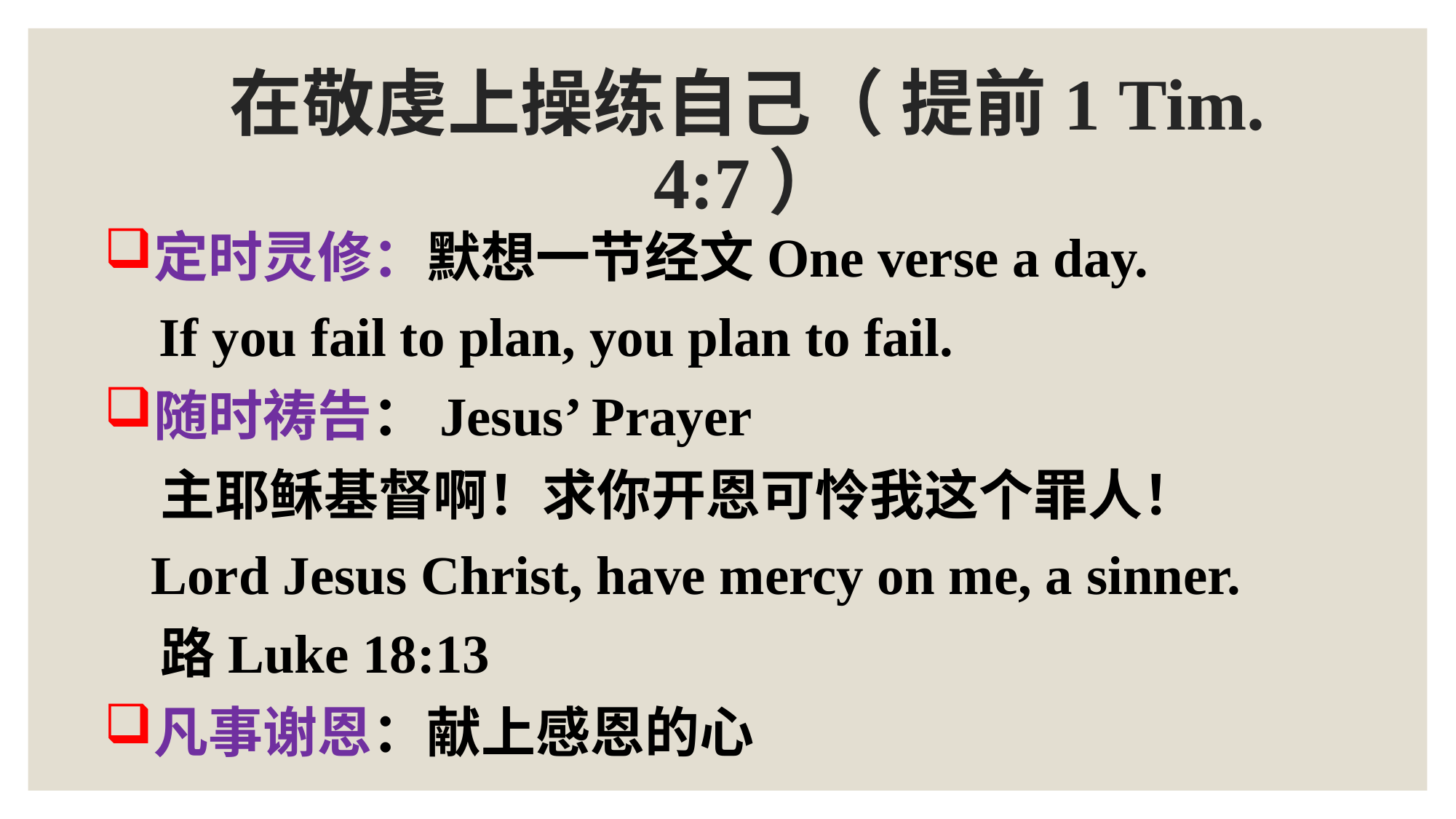

# 在敬虔上操练自己（ 提前1 Tim. 4:7）
定时灵修：默想一节经文One verse a day.
    If you fail to plan, you plan to fail.
随时祷告：Jesus’ Prayer
   主耶稣基督啊！求你开恩可怜我这个罪人！
   Lord Jesus Christ, have mercy on me, a sinner.
   路Luke 18:13
凡事谢恩：献上感恩的心